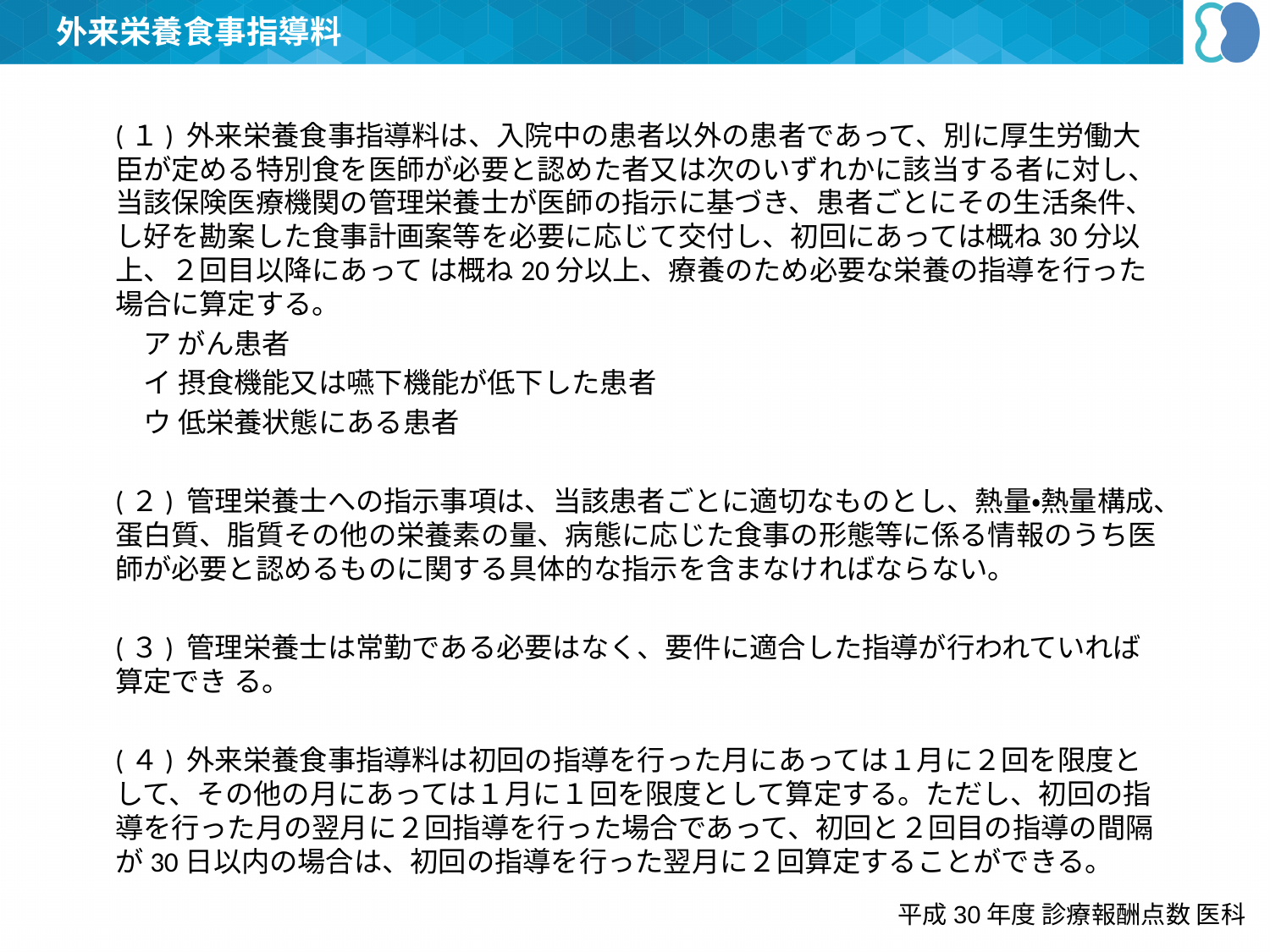

外来栄養食事指導料
(１) 外来栄養食事指導料は、入院中の患者以外の患者であって、別に厚生労働大臣が定める特別食を医師が必要と認めた者又は次のいずれかに該当する者に対し、当該保険医療機関の管理栄養士が医師の指示に基づき、患者ごとにその生活条件、し好を勘案した食事計画案等を必要に応じて交付し、初回にあっては概ね30分以上、２回目以降にあって は概ね20分以上、療養のため必要な栄養の指導を行った場合に算定する。
　ア がん患者
　イ 摂食機能又は嚥下機能が低下した患者
　ウ 低栄養状態にある患者

(２) 管理栄養士への指示事項は、当該患者ごとに適切なものとし、熱量・熱量構成、蛋白質、脂質その他の栄養素の量、病態に応じた食事の形態等に係る情報のうち医師が必要と認めるものに関する具体的な指示を含まなければならない。

(３) 管理栄養士は常勤である必要はなく、要件に適合した指導が行われていれば算定でき る。

(４) 外来栄養食事指導料は初回の指導を行った月にあっては１月に２回を限度として、その他の月にあっては１月に１回を限度として算定する。ただし、初回の指導を行った月の翌月に２回指導を行った場合であって、初回と２回目の指導の間隔が30日以内の場合は、初回の指導を行った翌月に２回算定することができる。

平成30年度 診療報酬点数 医科